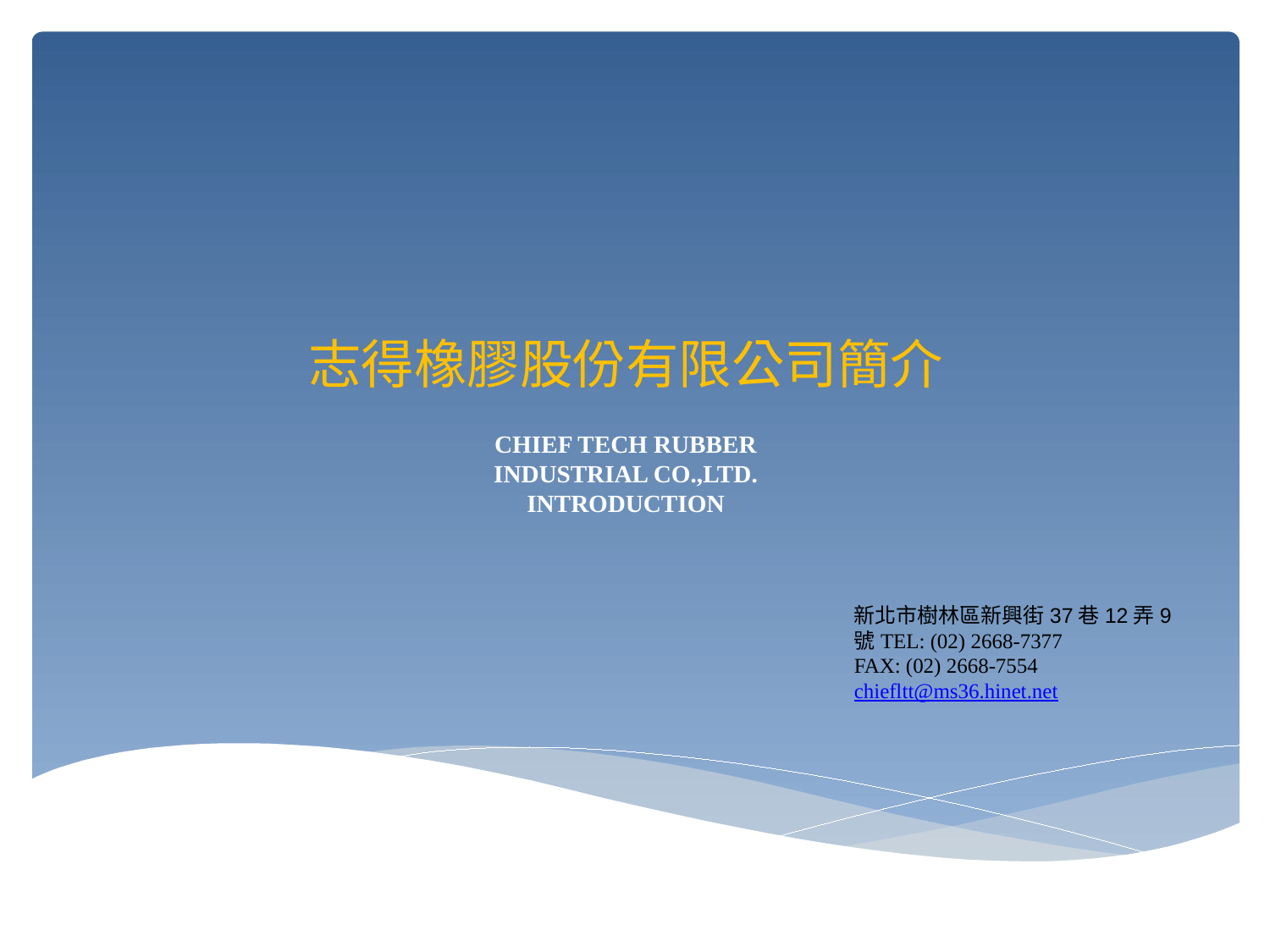

志得橡膠股份有限公司簡介

CHIEF TECH RUBBER
INDUSTRIAL CO.,LTD.
INTRODUCTION
新北市樹林區新興街37巷12弄9號TEL: (02) 2668-7377
FAX: (02) 2668-7554
chiefltt@ms36.hinet.net